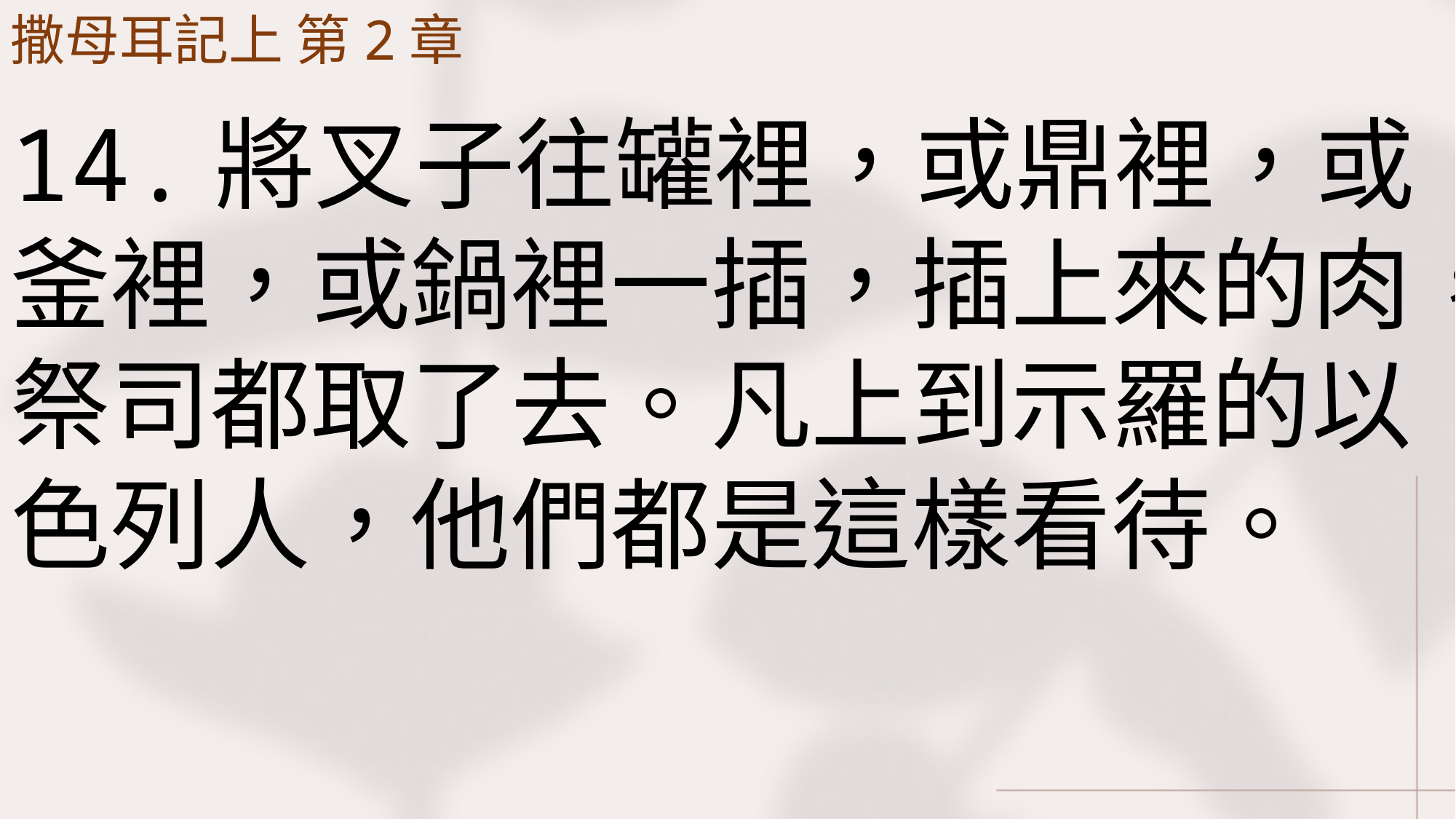

撒母耳記上 第2章
14.將叉子往罐裡，或鼎裡，或釜裡，或鍋裡一插，插上來的肉，祭司都取了去。凡上到示羅的以色列人，他們都是這樣看待。